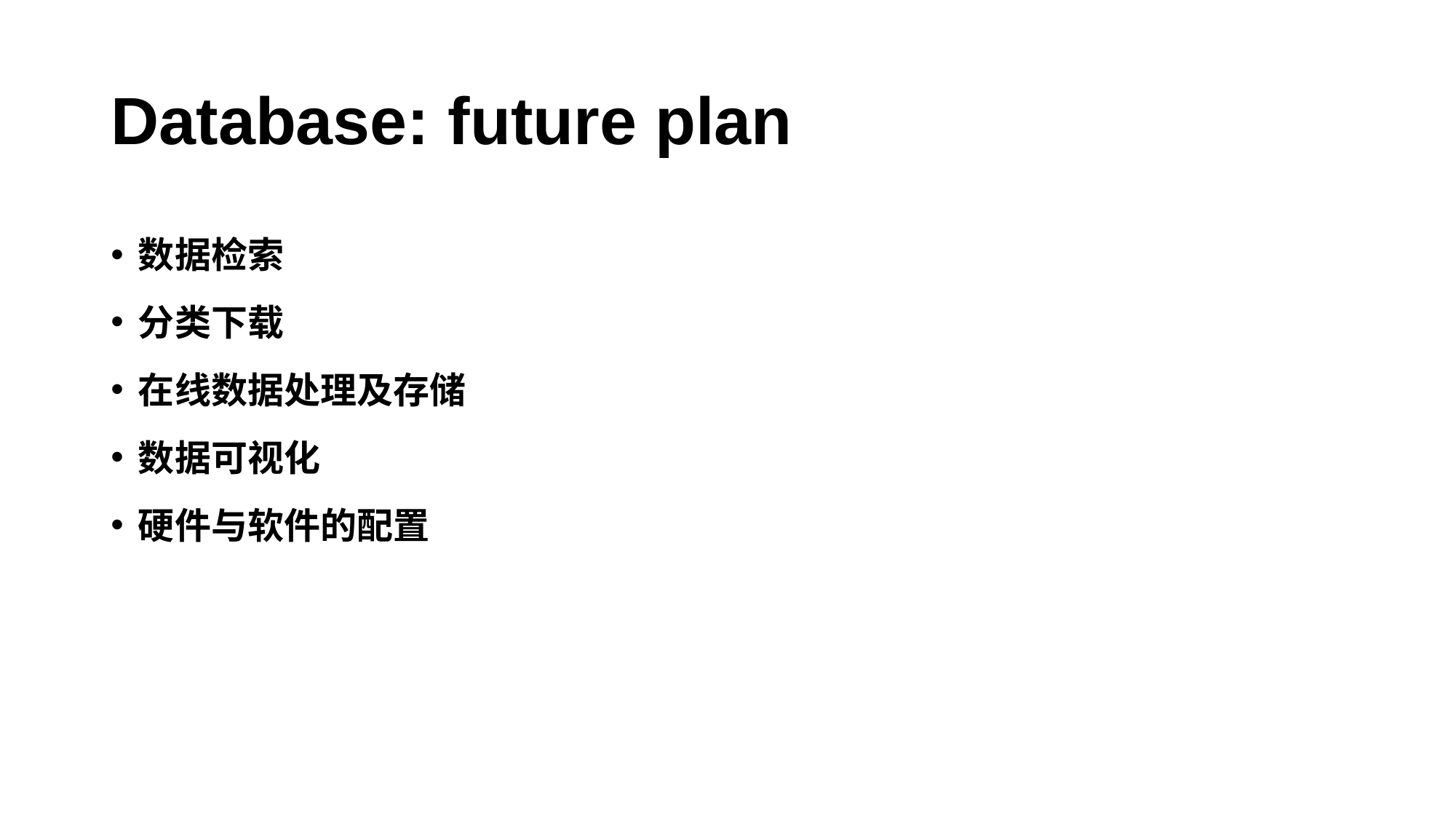

# Database: future plan
数据检索
分类下载
在线数据处理及存储
数据可视化
硬件与软件的配置